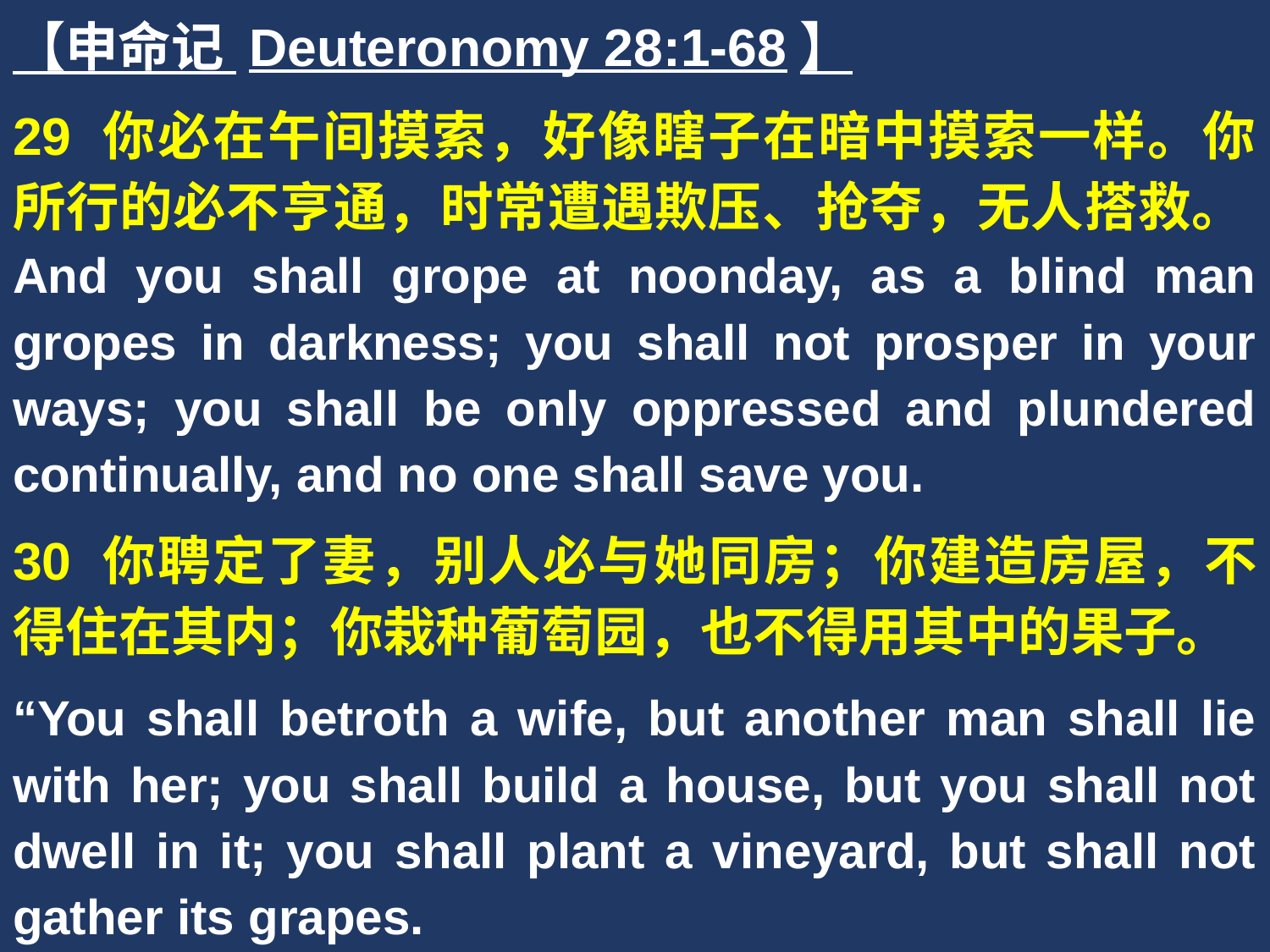

【申命记 Deuteronomy 28:1-68】
29 你必在午间摸索，好像瞎子在暗中摸索一样。你所行的必不亨通，时常遭遇欺压、抢夺，无人搭救。And you shall grope at noonday, as a blind man gropes in darkness; you shall not prosper in your ways; you shall be only oppressed and plundered continually, and no one shall save you.
30 你聘定了妻，别人必与她同房；你建造房屋，不得住在其内；你栽种葡萄园，也不得用其中的果子。
“You shall betroth a wife, but another man shall lie with her; you shall build a house, but you shall not dwell in it; you shall plant a vineyard, but shall not gather its grapes.